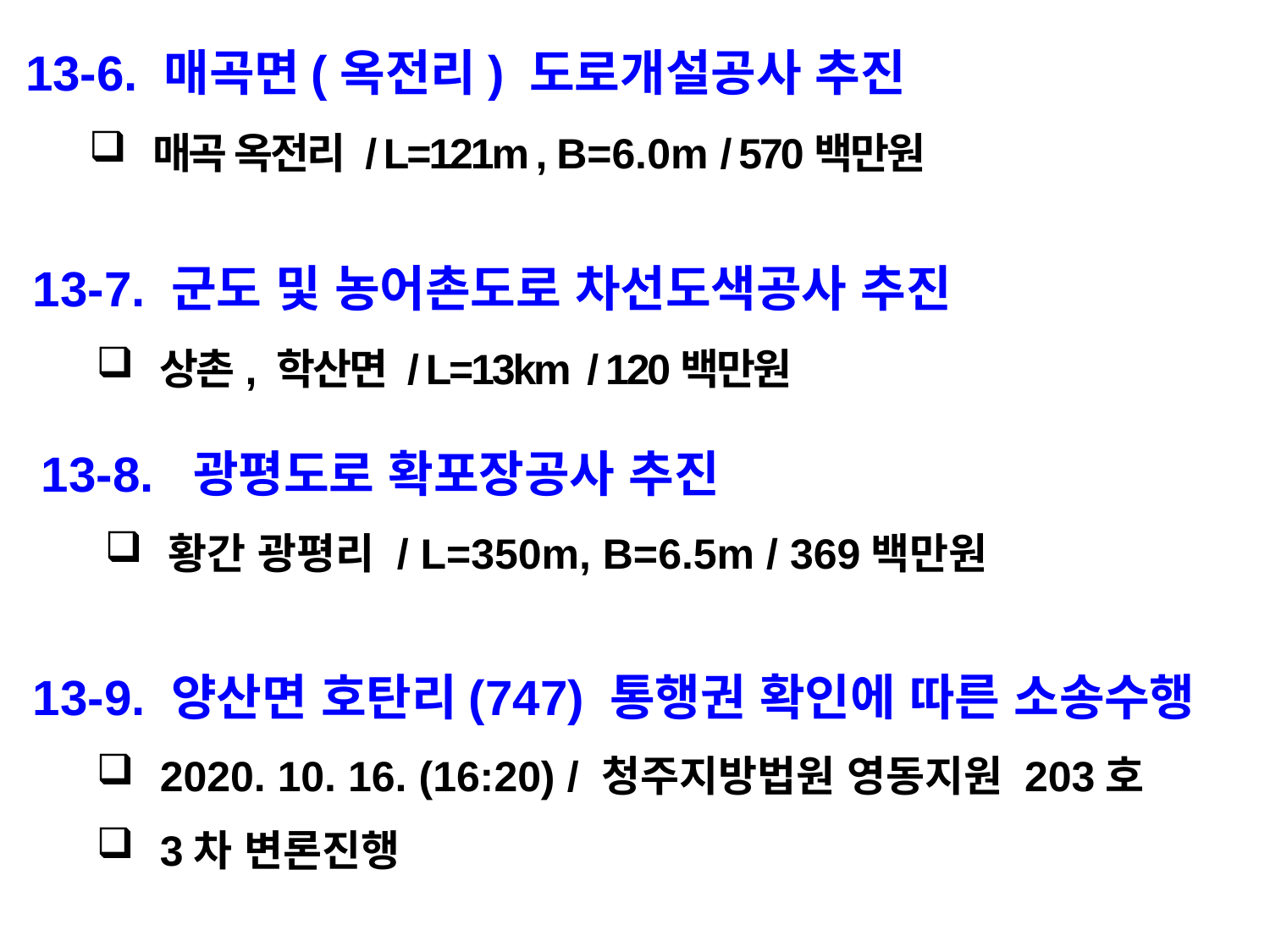

13-6. 매곡면(옥전리) 도로개설공사 추진
매곡 옥전리 / L=121m , B=6.0m / 570백만원

13-7. 군도 및 농어촌도로 차선도색공사 추진
상촌, 학산면 / L=13km  / 120백만원

13-8.  광평도로 확포장공사 추진
황간 광평리 / L=350m, B=6.5m / 369백만원

13-9. 양산면 호탄리(747) 통행권 확인에 따른 소송수행
2020. 10. 16. (16:20) / 청주지방법원 영동지원 203호
3차 변론진행